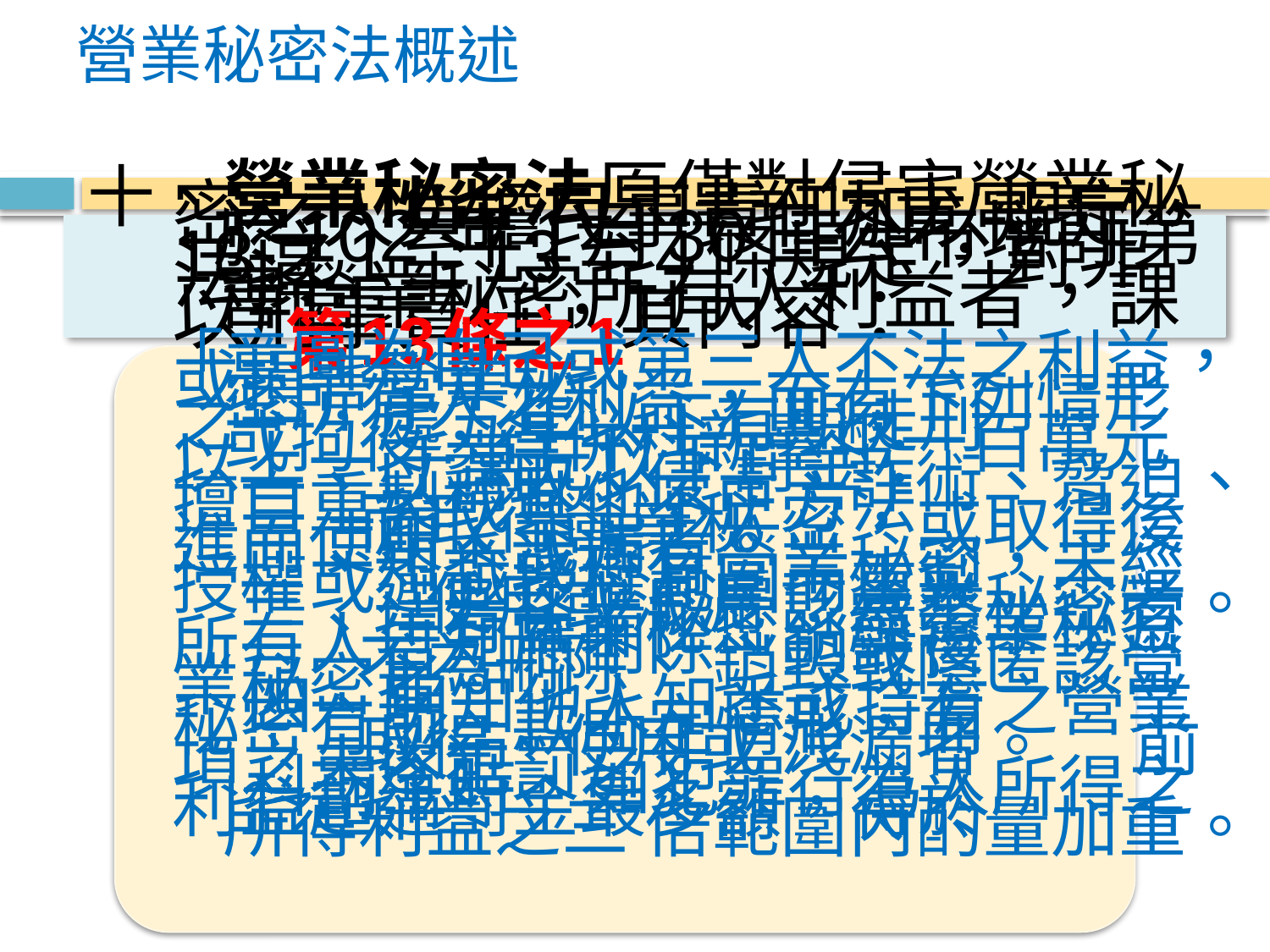

# 營業秘密法概述
十、營業秘密法原僅對侵害營業秘密之人負擔民事責任加以規定，
       於102 年1月30日公布增訂第13之1至13至4條規定，對非法損
       害營業秘密所有人利益者，課以刑事責任，其內容：
     　   第13條之1
    「意圖為自己或第三人不法之利益，或損害營業秘
　　密所有人之利益，而有下列情形之一，處五年以下有期徒刑
　　或拘役，得併科新臺幣一百萬元以上一 千萬元以下罰金：
　　 一、以竊取、侵占、詐術、脅迫、擅自重製或其他不正方法
　　　　而取得營業秘 密，或取得後進而使用、洩漏者。
　　 二、知悉或持有營業秘密，未經授權或逾越授權範圍而重製
　　　　、使用或洩漏 該營業秘密者。
　　 三、持有營業秘密，經營業秘密所有人告知應刪除、銷毀後，
　　　　不為刪除、 銷毀或隱匿該營業秘密者。
 　　四、明知他人知悉或持有之營業秘密有前三款所定情形，而
　　　　取得、使用或 洩漏者。　 前項之未遂犯罰之。
 　　科罰金時，如犯罪行為人所得之利益超過罰金最多額，得於
　　所得利益之三 倍範圍內酌量加重。

16